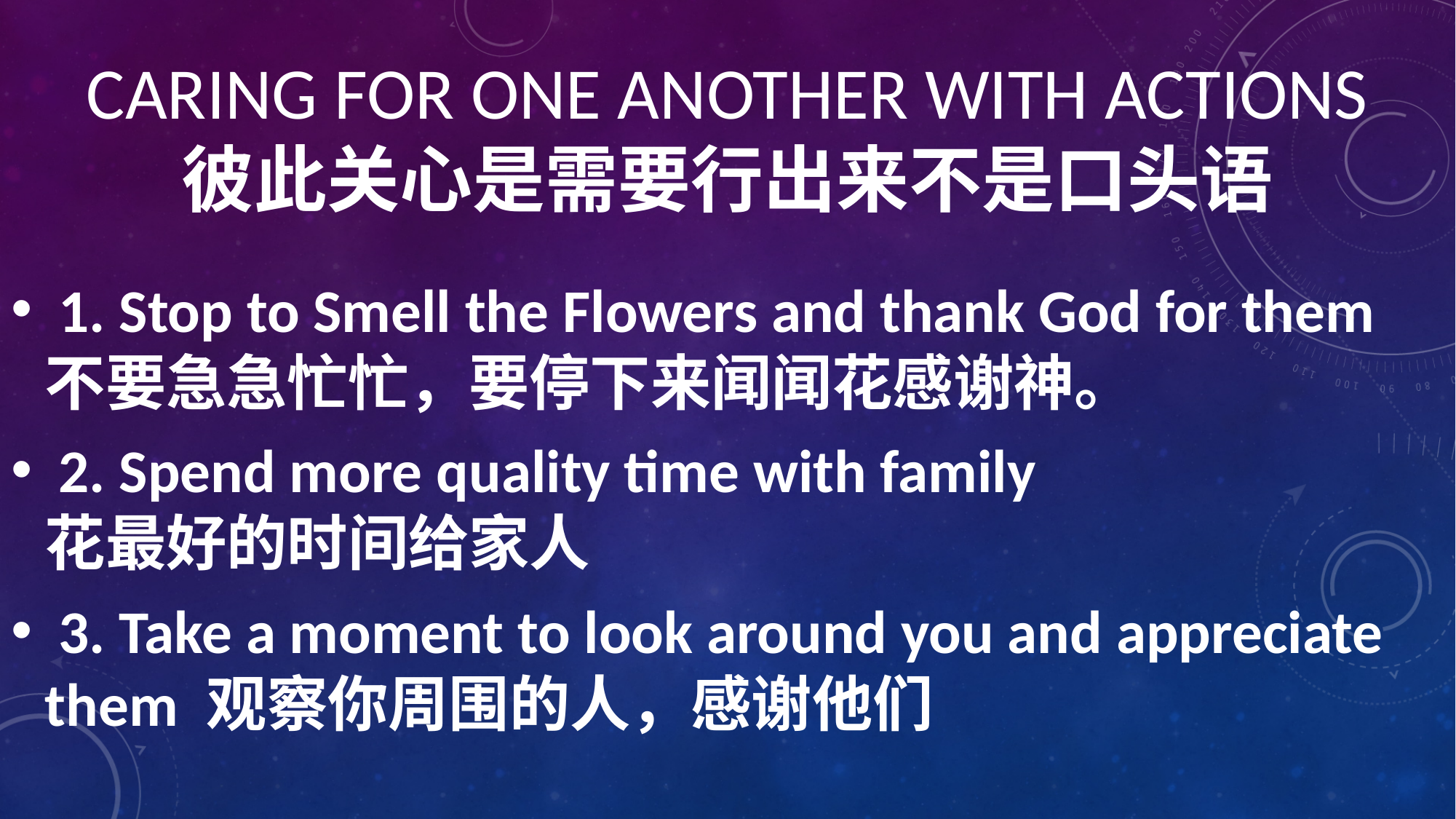

# caring for one another with actions 彼此关心是需要行出来不是口头语
 1. Stop to Smell the Flowers and thank God for them 不要急急忙忙，要停下来闻闻花感谢神。
 2. Spend more quality time with family                            花最好的时间给家人
 3. Take a moment to look around you and appreciate them 观察你周围的人，感谢他们